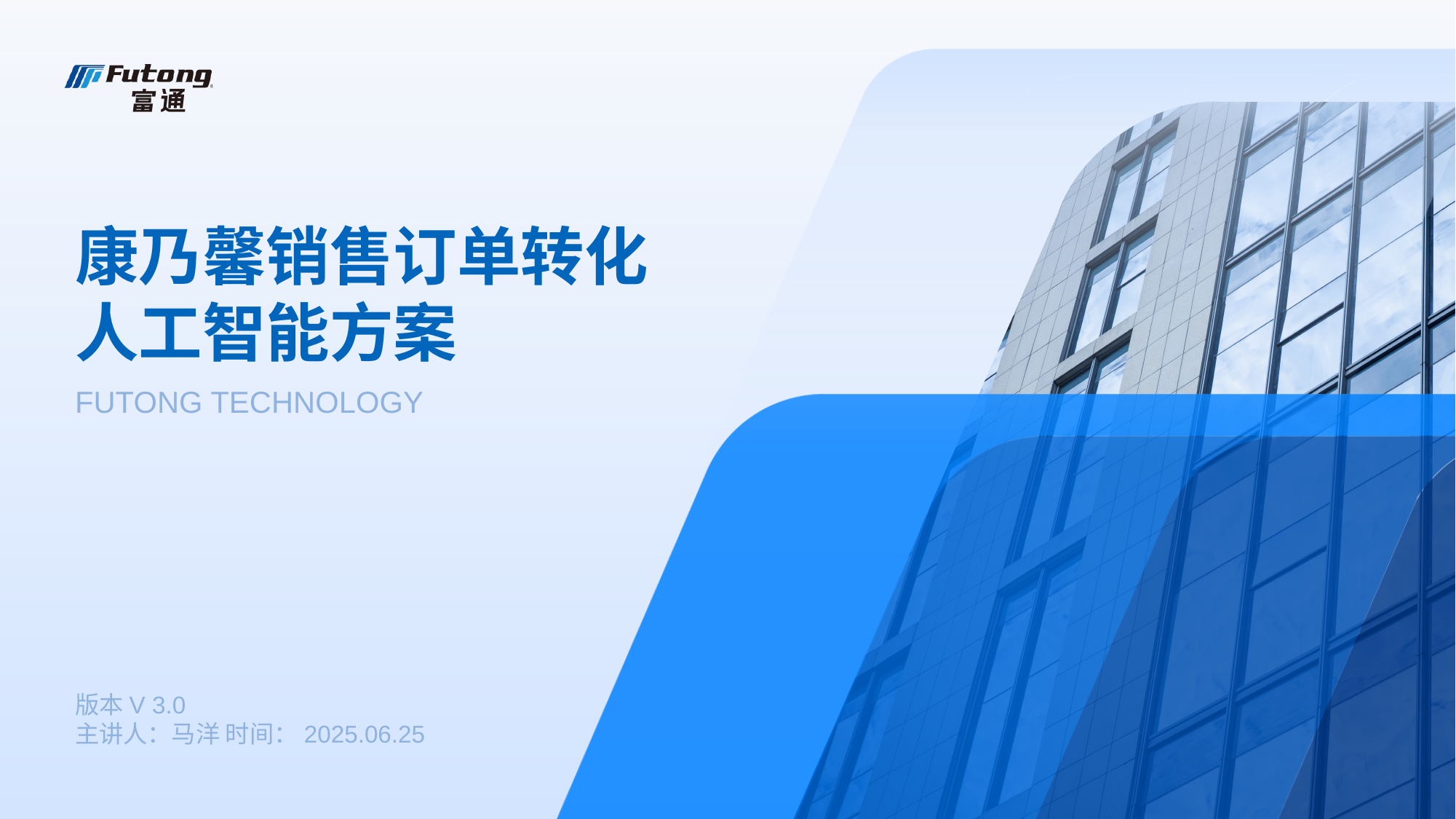

康乃馨销售订单转化
人工智能方案
FUTONG TECHNOLOGY
版本V 3.0
主讲人：马洋 时间：2025.06.25